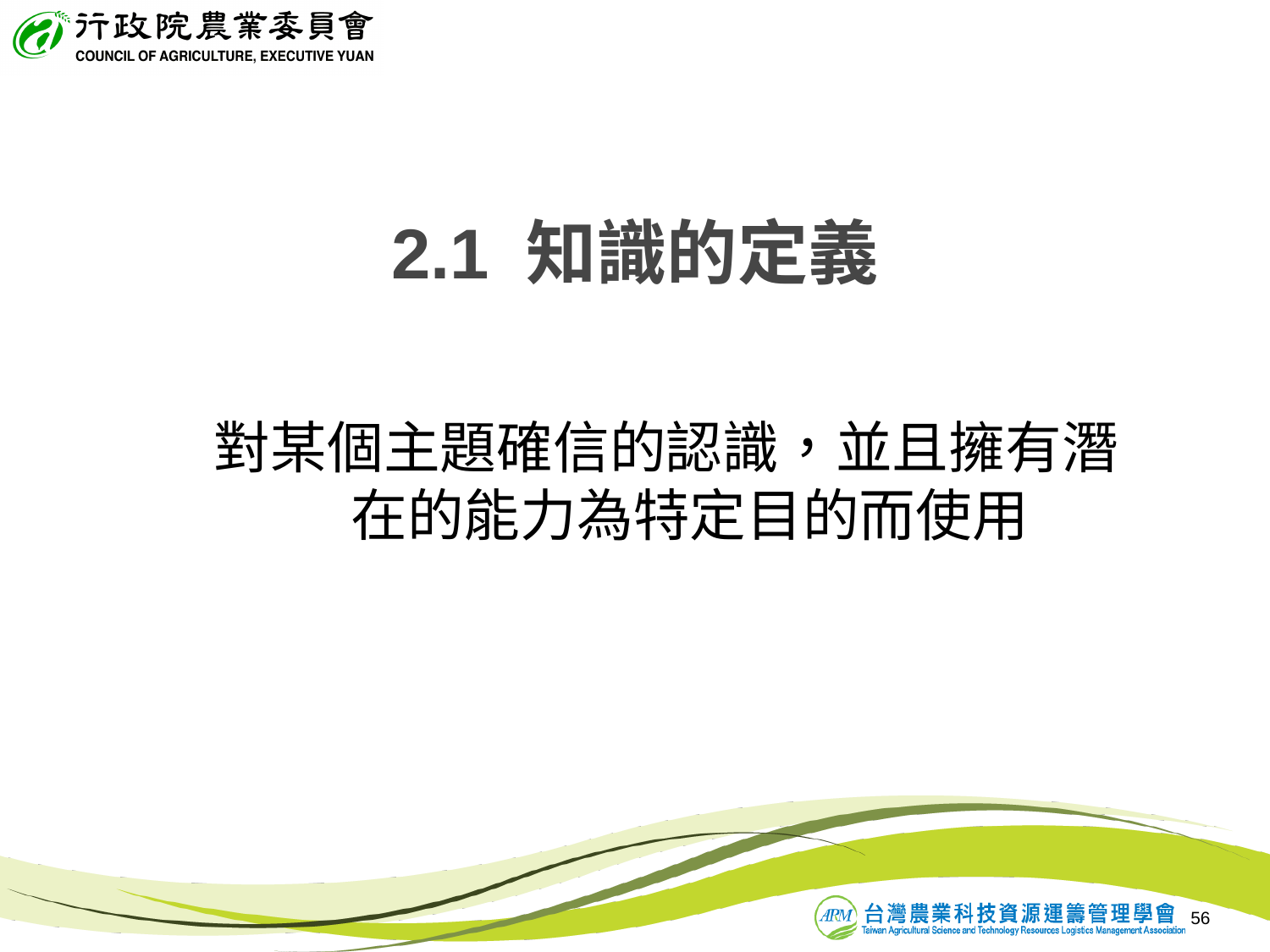

2.1 知識的定義
對某個主題確信的認識，並且擁有潛在的能力為特定目的而使用
56